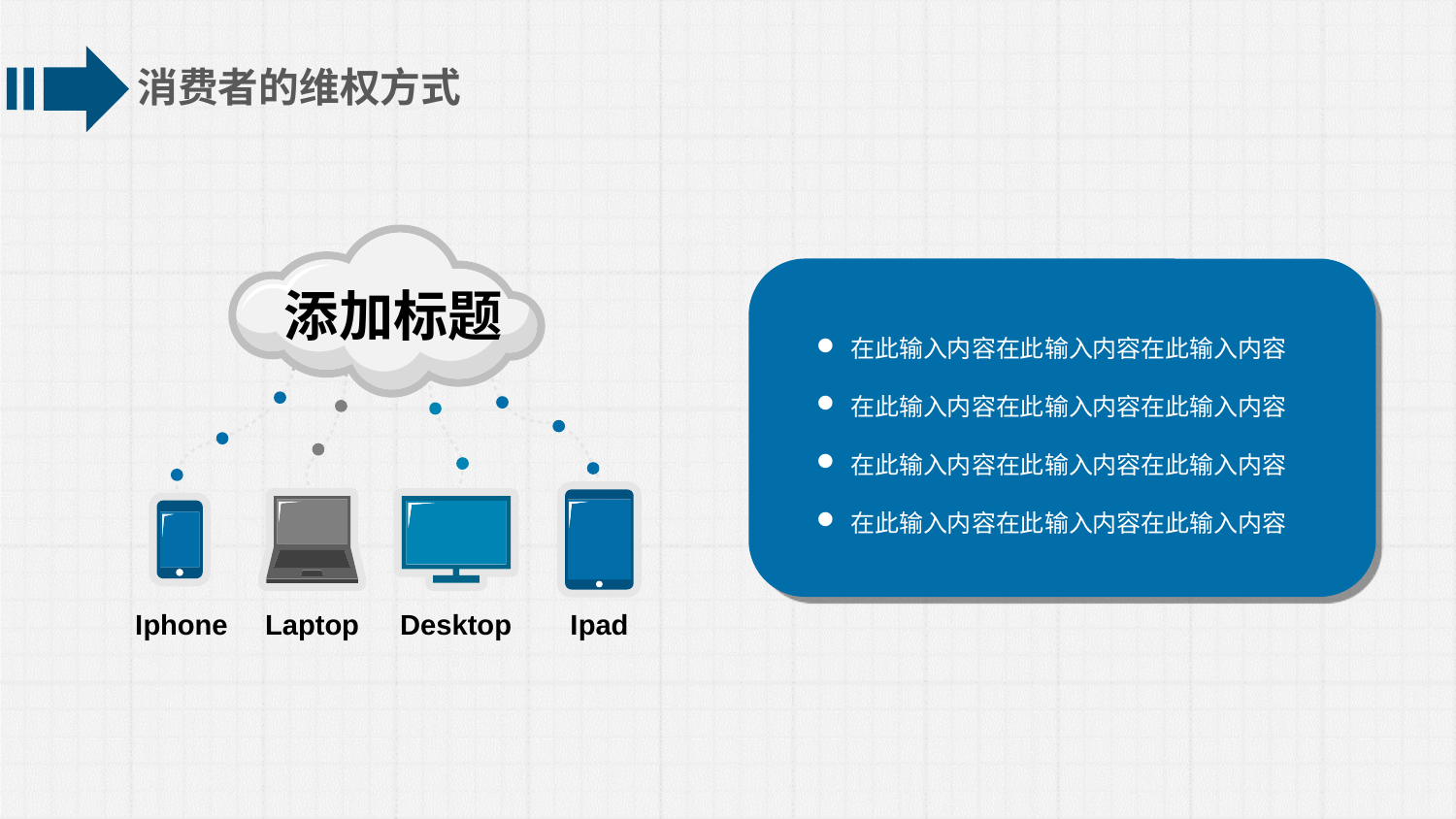

消费者的维权方式

添加标题

Iphone
Laptop
Desktop
Ipad

在此输入内容在此输入内容在此输入内容
在此输入内容在此输入内容在此输入内容
在此输入内容在此输入内容在此输入内容
在此输入内容在此输入内容在此输入内容